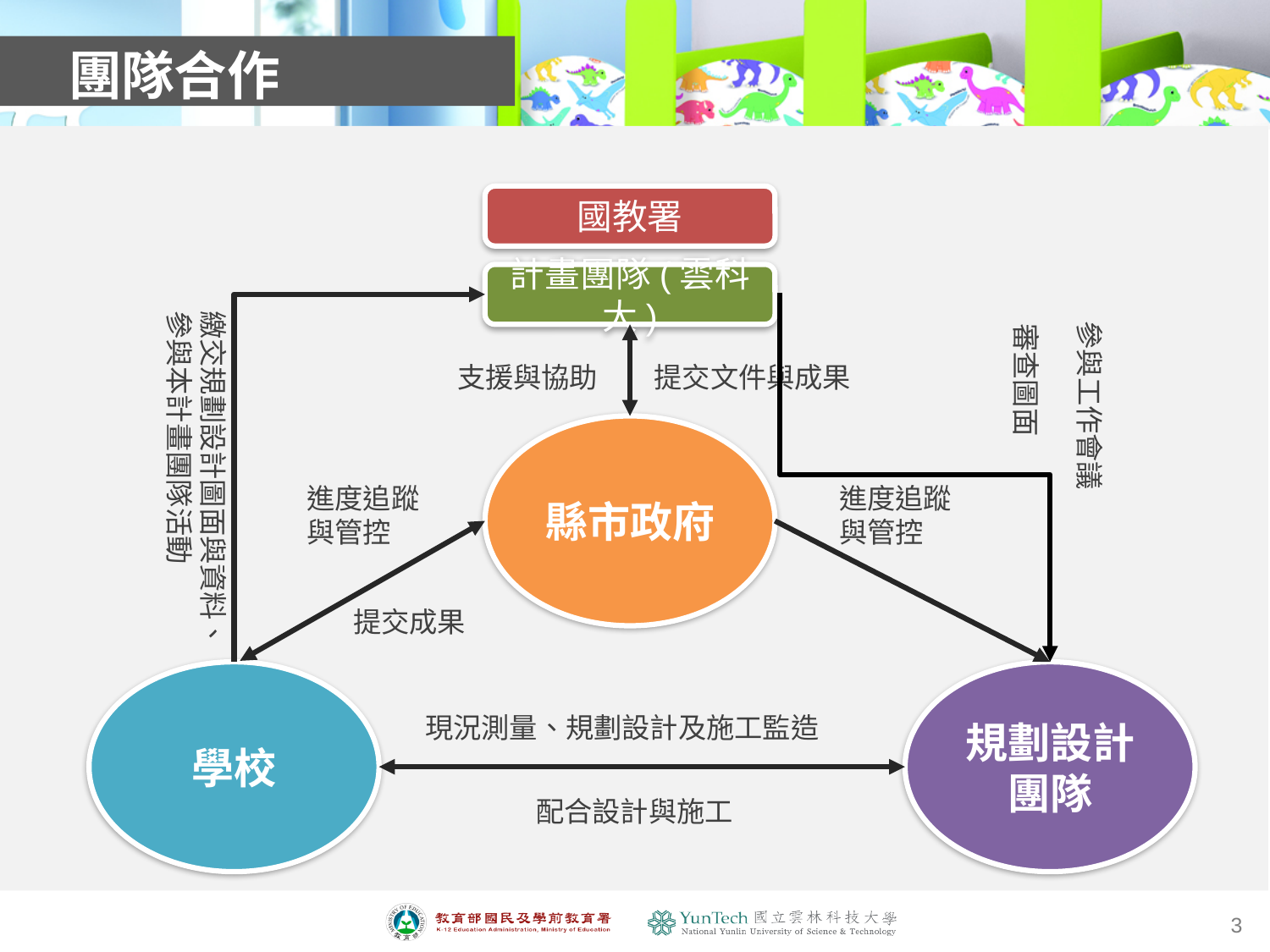

團隊合作
國教署
計畫團隊(雲科大)
繳交規劃設計圖面與資料、
參與本計畫團隊活動
參與工作會議
審查圖面
支援與協助
提交文件與成果
縣市政府
進度追蹤與管控
進度追蹤與管控
提交成果
學校
規劃設計
團隊
現況測量、規劃設計及施工監造
配合設計與施工